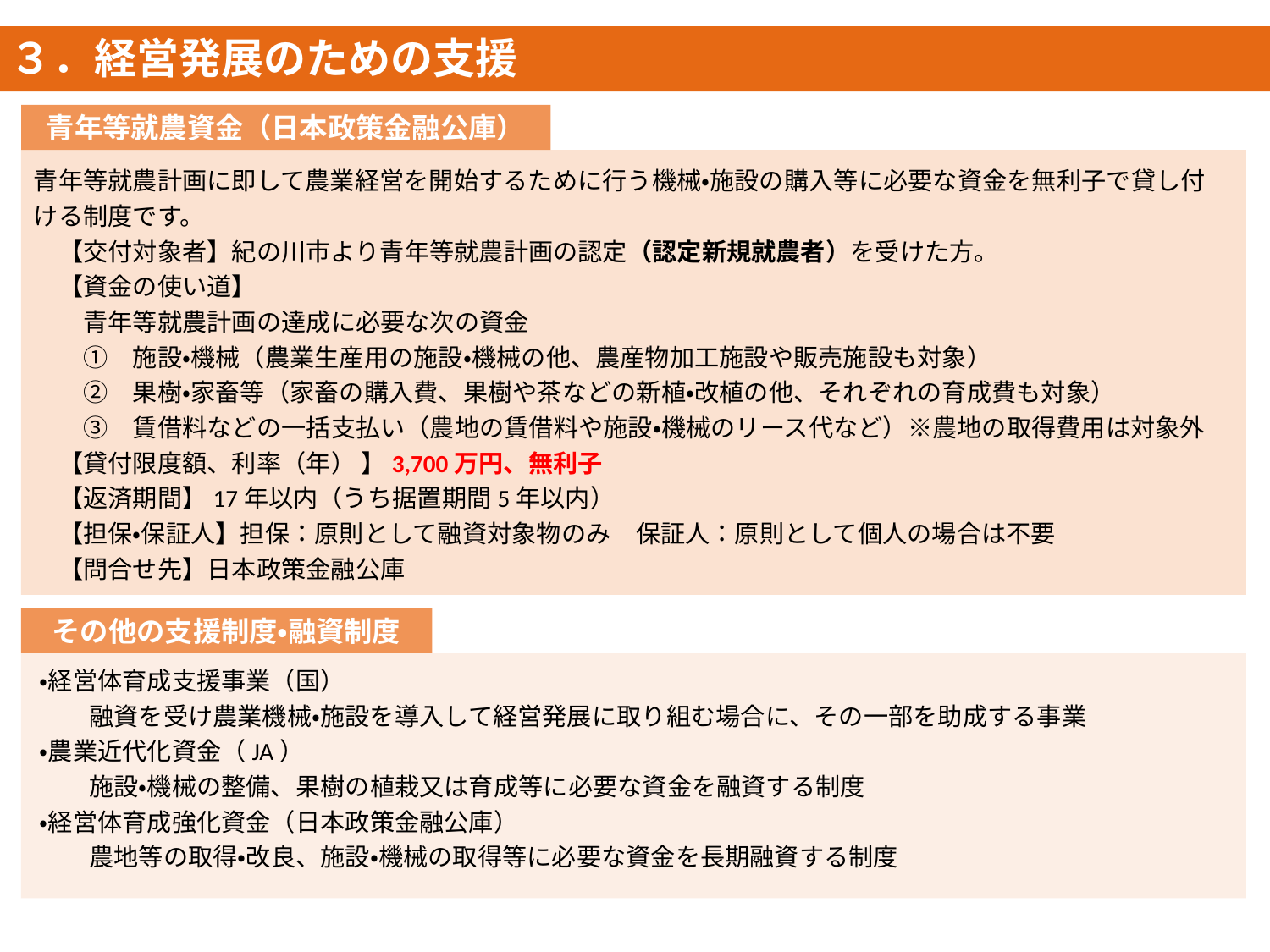

３．経営発展のための支援
青年等就農資金（日本政策金融公庫）

青年等就農計画に即して農業経営を開始するために行う機械・施設の購入等に必要な資金を無利子で貸し付ける制度です。
　【交付対象者】紀の川市より青年等就農計画の認定（認定新規就農者）を受けた方。
　【資金の使い道】
　　青年等就農計画の達成に必要な次の資金
　　①　施設・機械（農業生産用の施設・機械の他、農産物加工施設や販売施設も対象）
　　②　果樹・家畜等（家畜の購入費、果樹や茶などの新植・改植の他、それぞれの育成費も対象）
　　③　賃借料などの一括支払い（農地の賃借料や施設・機械のリース代など）※農地の取得費用は対象外
　【貸付限度額、利率（年） 】3,700万円、無利子
　【返済期間】17年以内（うち据置期間5年以内）
　【担保・保証人】担保：原則として融資対象物のみ　保証人：原則として個人の場合は不要
　【問合せ先】日本政策金融公庫
その他の支援制度・融資制度
・経営体育成支援事業（国）
　　融資を受け農業機械・施設を導入して経営発展に取り組む場合に、その一部を助成する事業
・農業近代化資金（JA）
　　施設・機械の整備、果樹の植栽又は育成等に必要な資金を融資する制度
・経営体育成強化資金（日本政策金融公庫）
　　農地等の取得・改良、施設・機械の取得等に必要な資金を長期融資する制度